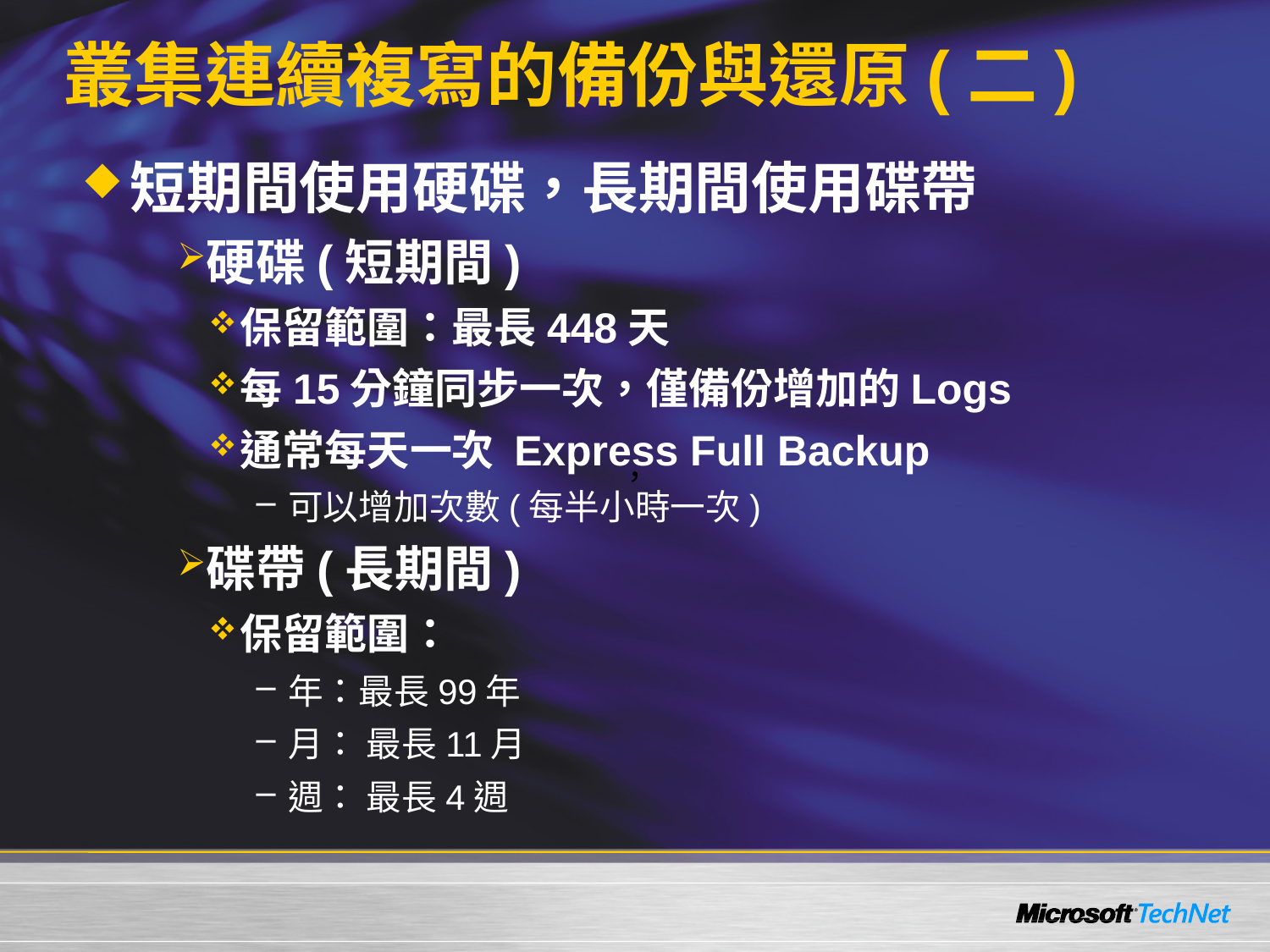

# 叢集連續複寫的備份與還原(二)
短期間使用硬碟，長期間使用碟帶
硬碟(短期間)
保留範圍：最長448天
每15分鐘同步一次，僅備份增加的Logs
通常每天一次 Express Full Backup
可以增加次數(每半小時一次)
碟帶(長期間)
保留範圍：
年：最長99年
月： 最長11月
週： 最長4週